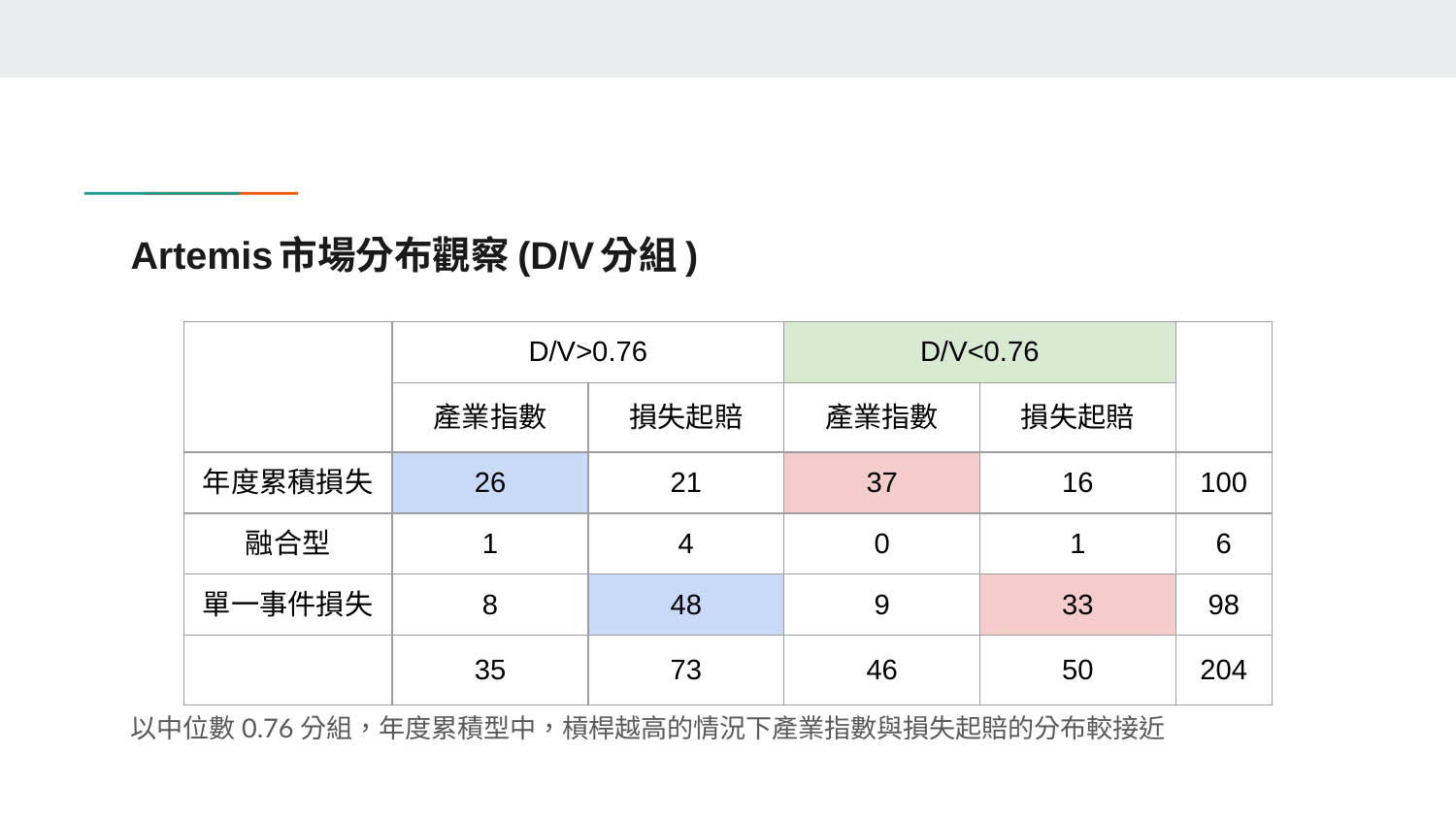

# Artemis市場分布觀察(D/V分組)
|  | D/V>0.76 |  | D/V<0.76 |  |  |
| --- | --- | --- | --- | --- | --- |
|  | 產業指數 | 損失起賠 | 產業指數 | 損失起賠 |  |
| 年度累積損失 | 26 | 21 | 37 | 16 | 100 |
| 融合型 | 1 | 4 | 0 | 1 | 6 |
| 單一事件損失 | 8 | 48 | 9 | 33 | 98 |
|  | 35 | 73 | 46 | 50 | 204 |

以中位數0.76分組，年度累積型中，槓桿越高的情況下產業指數與損失起賠的分布較接近